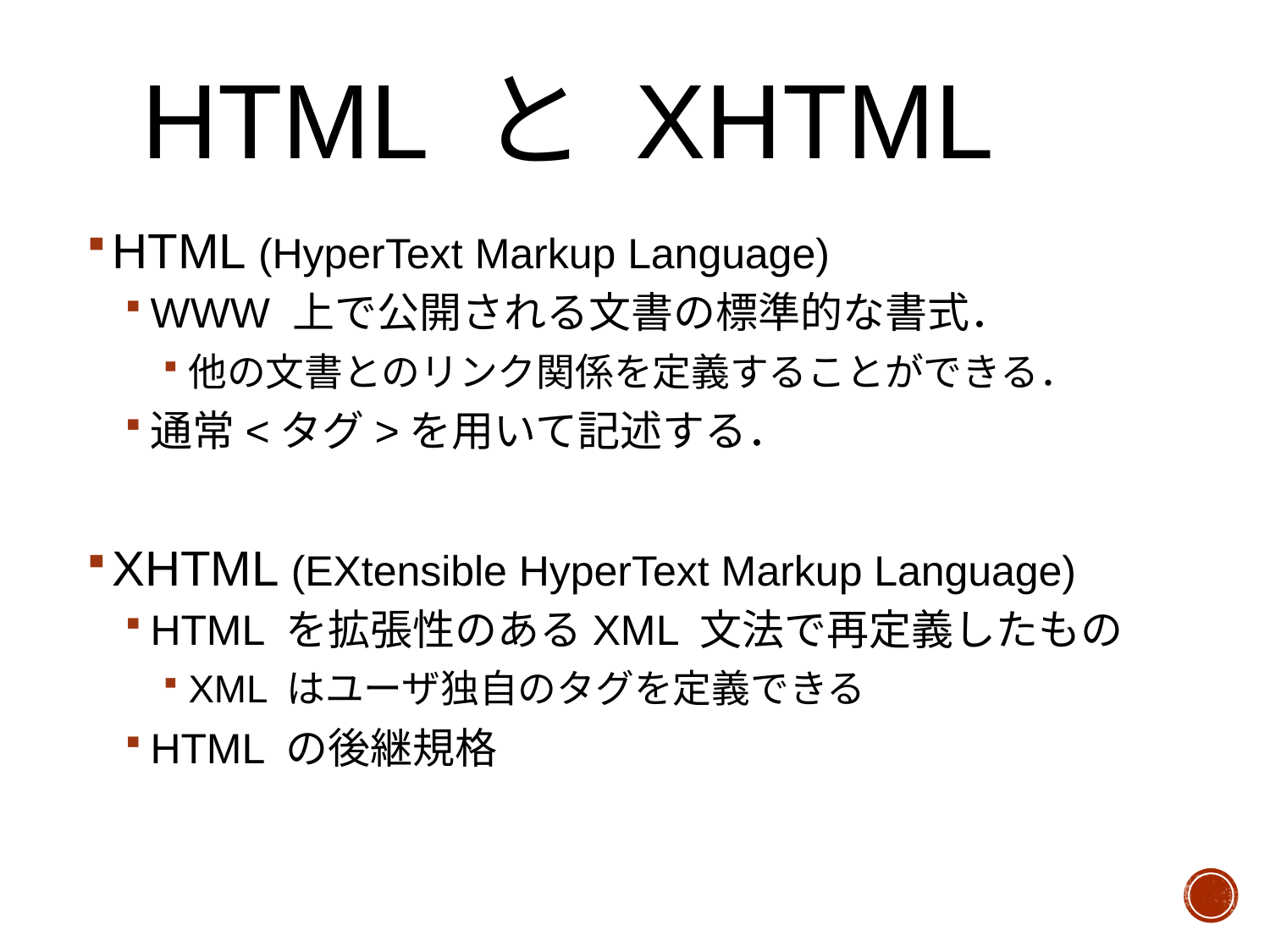

# HTML と XHTML
HTML (HyperText Markup Language)
WWW 上で公開される文書の標準的な書式．
他の文書とのリンク関係を定義することができる．
通常<タグ>を用いて記述する．

XHTML (EXtensible HyperText Markup Language)
HTML を拡張性のあるXML 文法で再定義したもの
XML はユーザ独自のタグを定義できる
HTML の後継規格